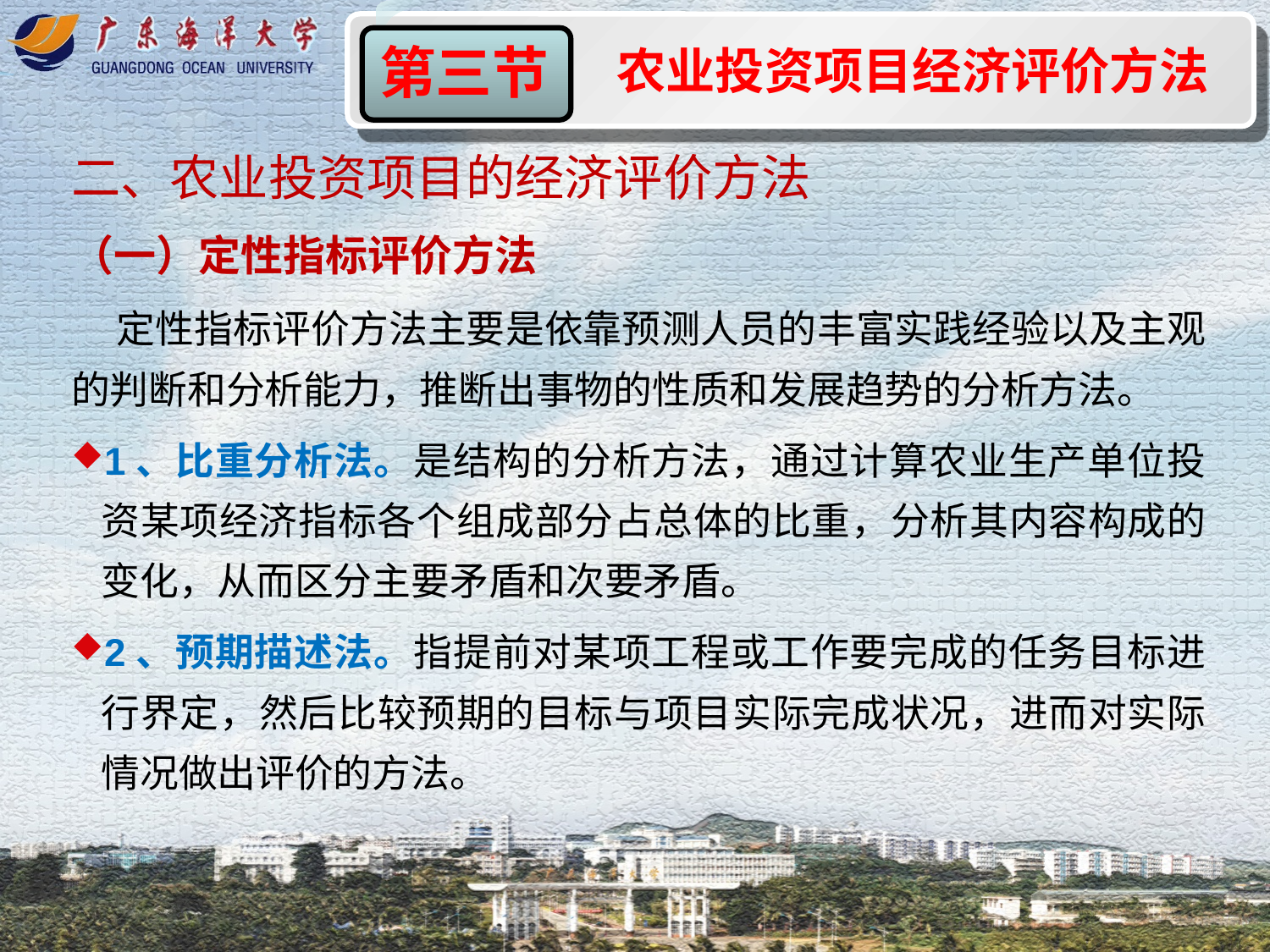

农业投资项目经济评价方法

第三节
二、农业投资项目的经济评价方法
（一）定性指标评价方法
    定性指标评价方法主要是依靠预测人员的丰富实践经验以及主观的判断和分析能力，推断出事物的性质和发展趋势的分析方法。
1、比重分析法。是结构的分析方法，通过计算农业生产单位投资某项经济指标各个组成部分占总体的比重，分析其内容构成的变化，从而区分主要矛盾和次要矛盾。
2、预期描述法。指提前对某项工程或工作要完成的任务目标进行界定，然后比较预期的目标与项目实际完成状况，进而对实际情况做出评价的方法。